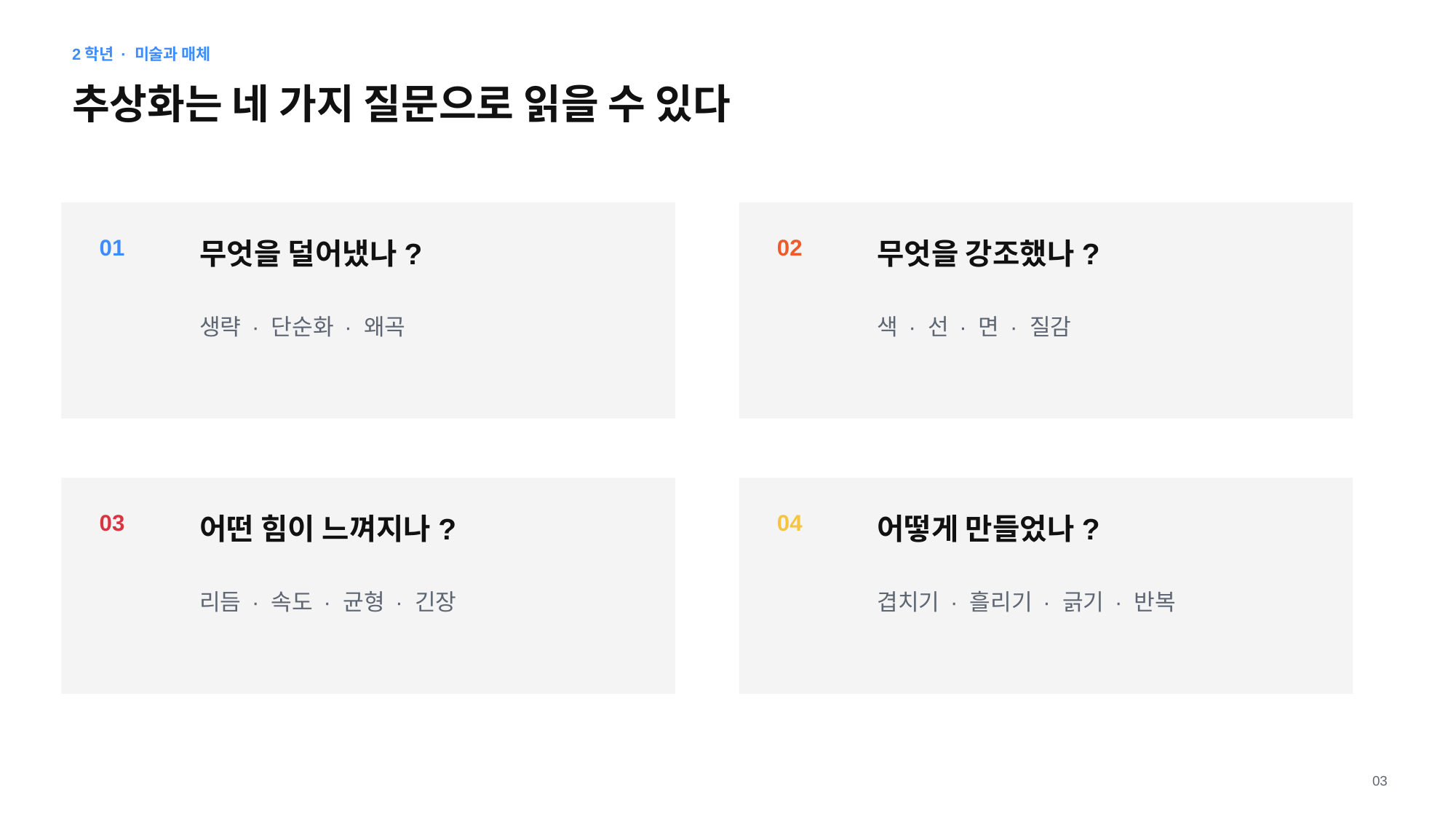

2학년 · 미술과 매체
추상화는 네 가지 질문으로 읽을 수 있다

01
02
무엇을 덜어냈나?
무엇을 강조했나?
생략 · 단순화 · 왜곡
색 · 선 · 면 · 질감

03
04
어떤 힘이 느껴지나?
어떻게 만들었나?
리듬 · 속도 · 균형 · 긴장
겹치기 · 흘리기 · 긁기 · 반복
03